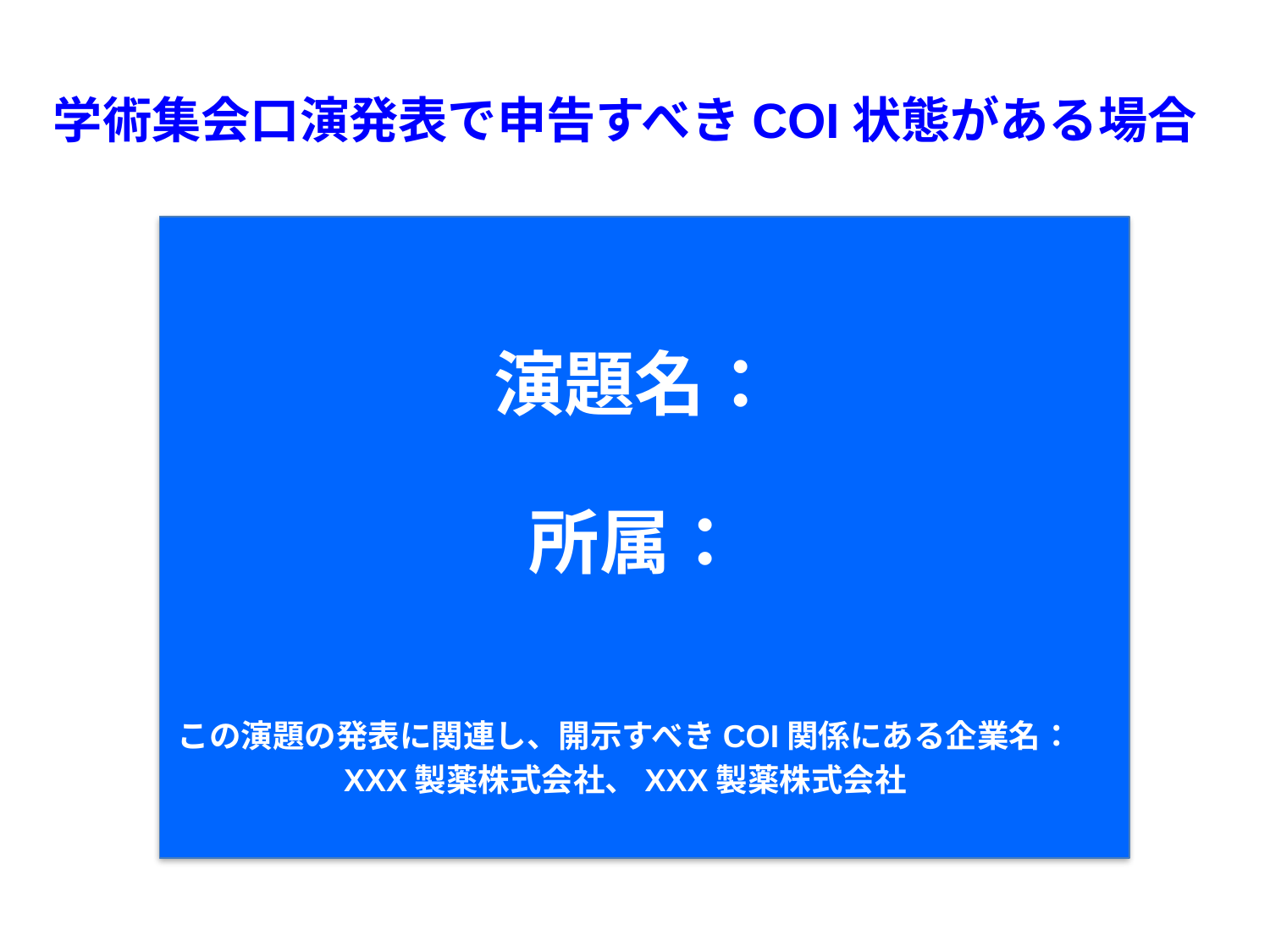

学術集会口演発表で申告すべきCOI状態がある場合

演題名：

所属：
この演題の発表に関連し、開示すべきCOI関係にある企業名：
XXX製薬株式会社、XXX製薬株式会社